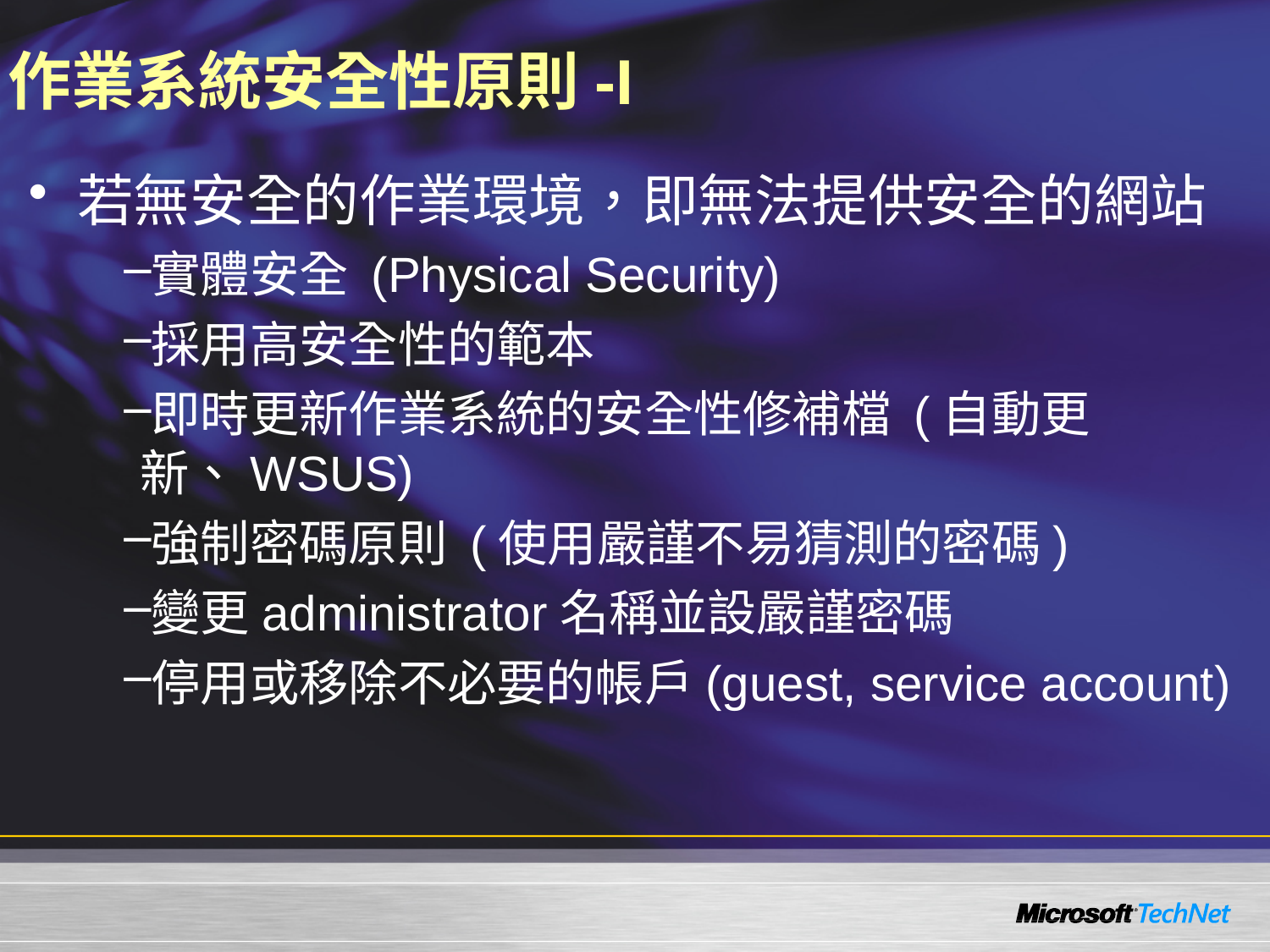

# 作業系統安全性原則-I
若無安全的作業環境，即無法提供安全的網站
實體安全 (Physical Security)
採用高安全性的範本
即時更新作業系統的安全性修補檔 (自動更新、WSUS)
強制密碼原則 (使用嚴謹不易猜測的密碼)
變更administrator名稱並設嚴謹密碼
停用或移除不必要的帳戶(guest, service account)